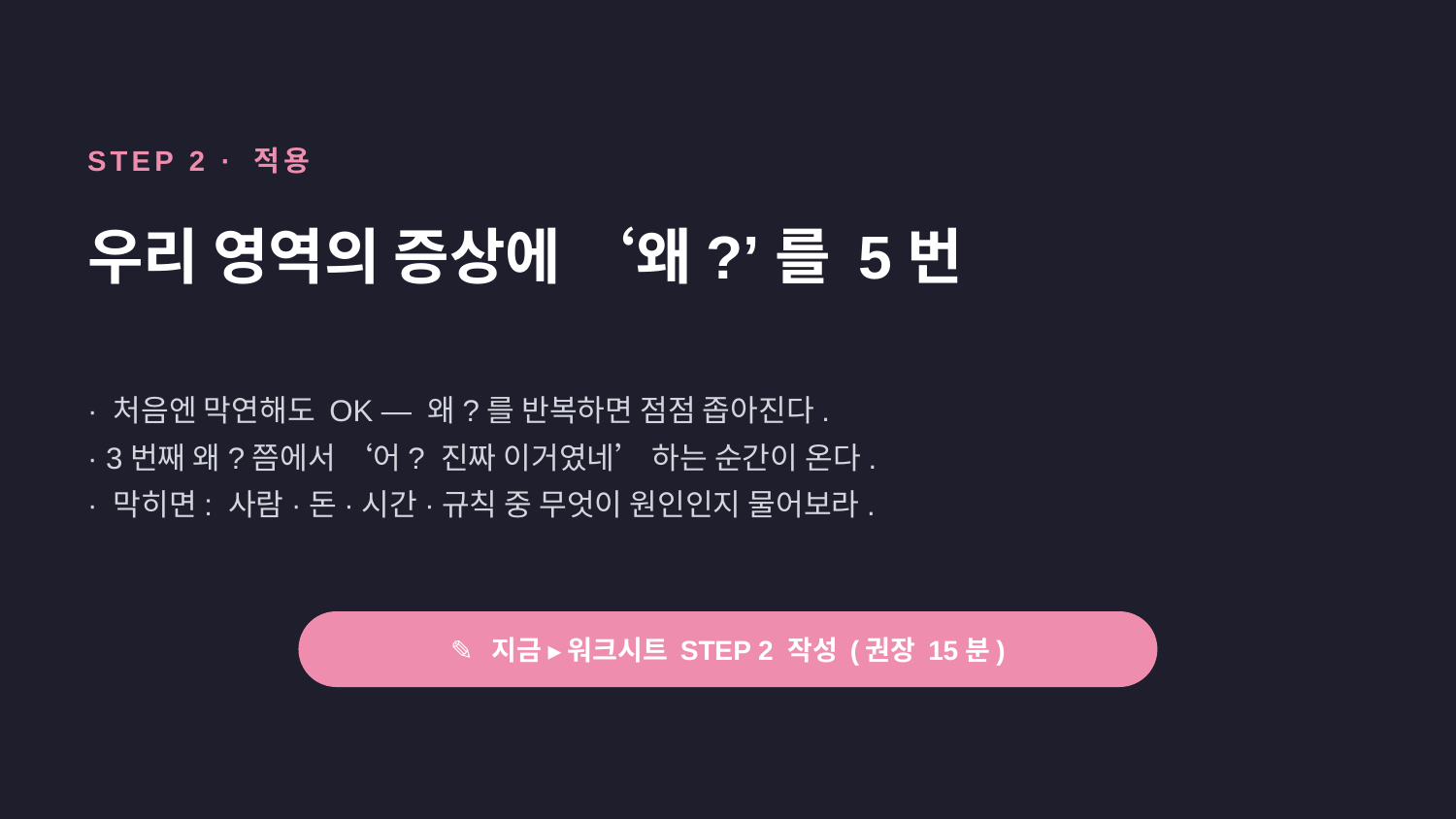

STEP 2 · 적용
우리 영역의 증상에 ‘왜?’를 5번
· 처음엔 막연해도 OK — 왜?를 반복하면 점점 좁아진다.
· 3번째 왜?쯤에서 ‘어? 진짜 이거였네’ 하는 순간이 온다.
· 막히면: 사람·돈·시간·규칙 중 무엇이 원인인지 물어보라.

✎  지금 ▸ 워크시트 STEP 2 작성 (권장 15분)